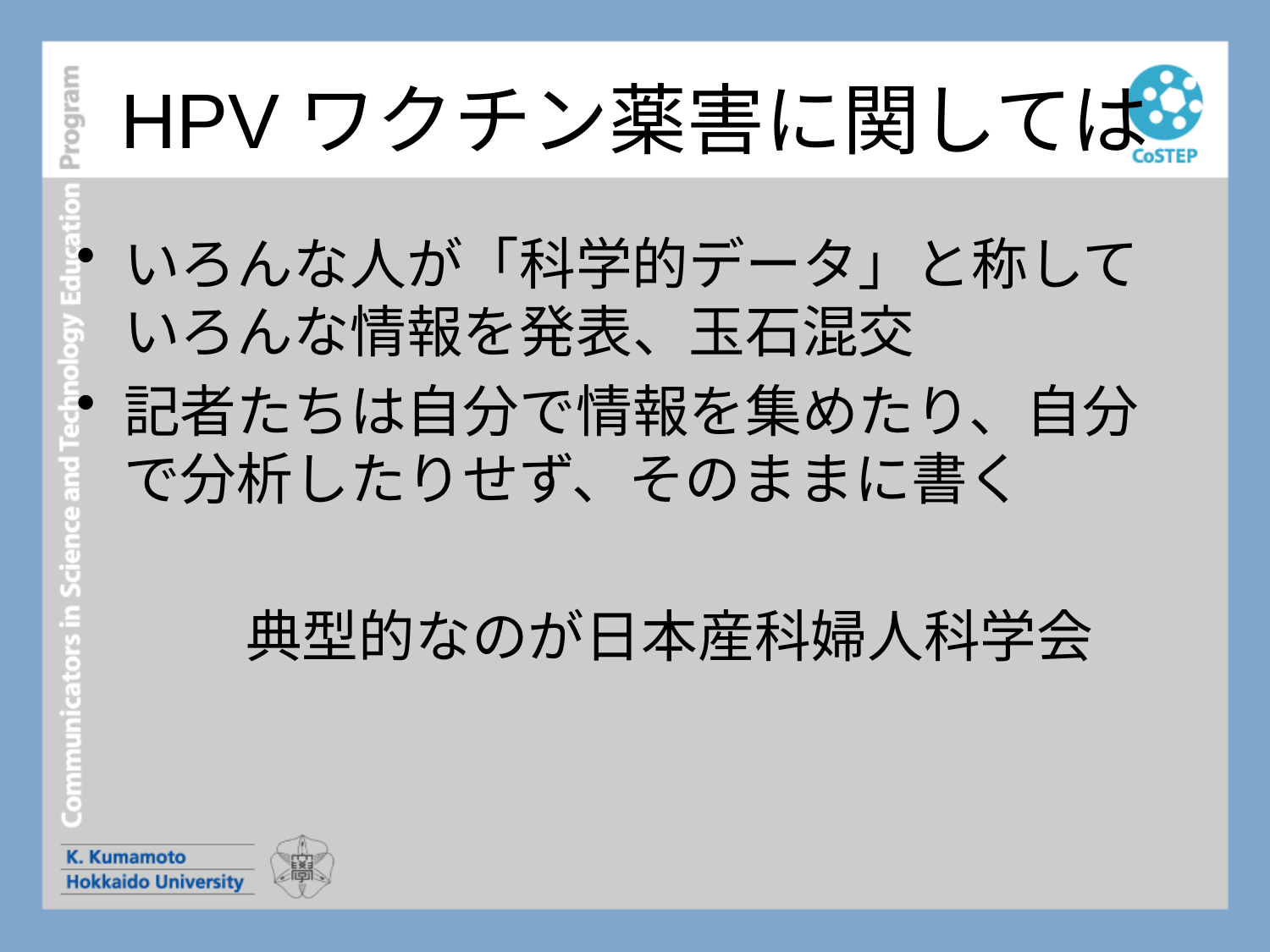

# HPVワクチン薬害に関しては
いろんな人が「科学的データ」と称していろんな情報を発表、玉石混交
記者たちは自分で情報を集めたり、自分で分析したりせず、そのままに書く

　　　典型的なのが日本産科婦人科学会